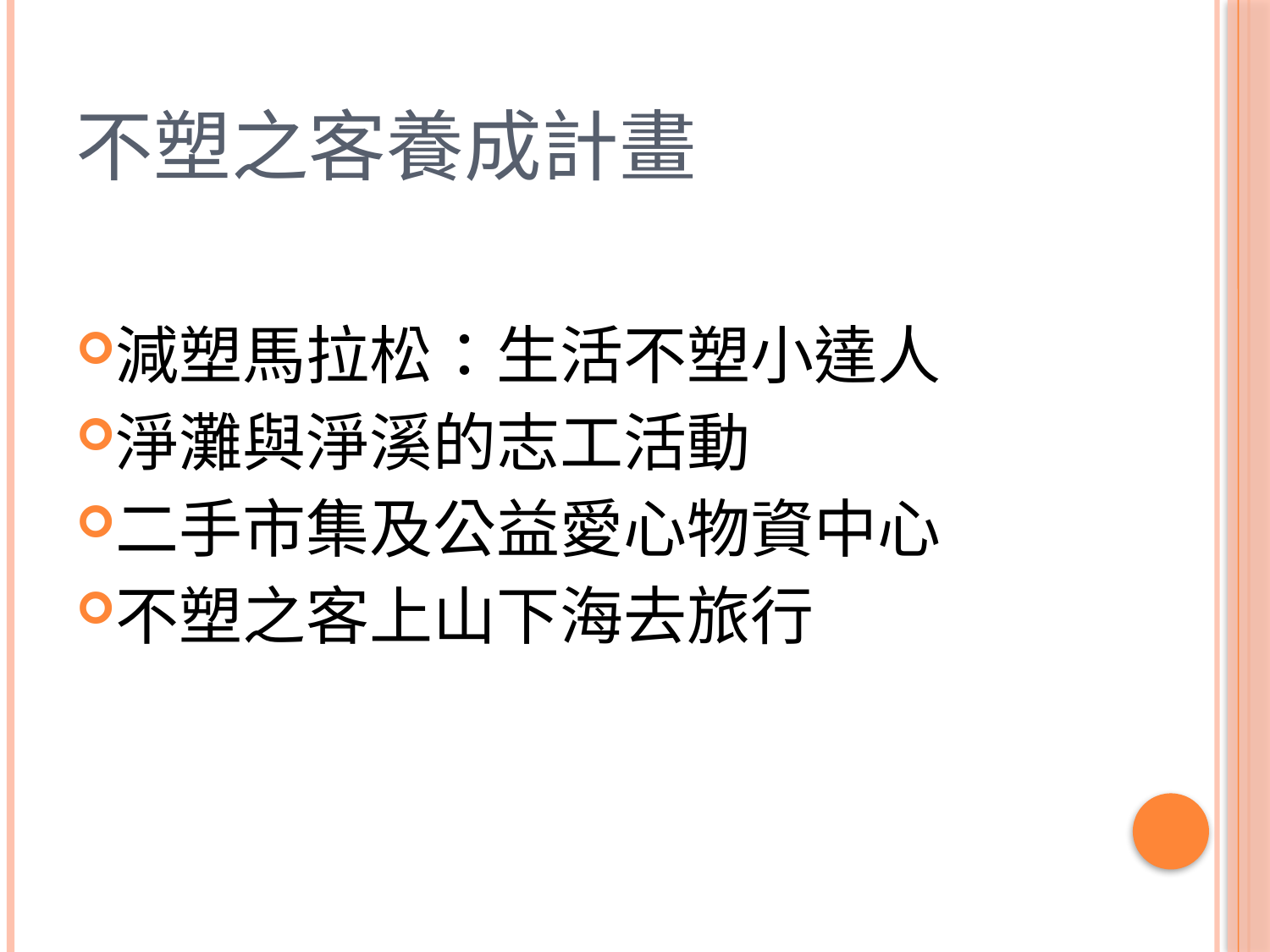

# 不塑之客養成計畫
減塑馬拉松：生活不塑小達人
淨灘與淨溪的志工活動
二手市集及公益愛心物資中心
不塑之客上山下海去旅行